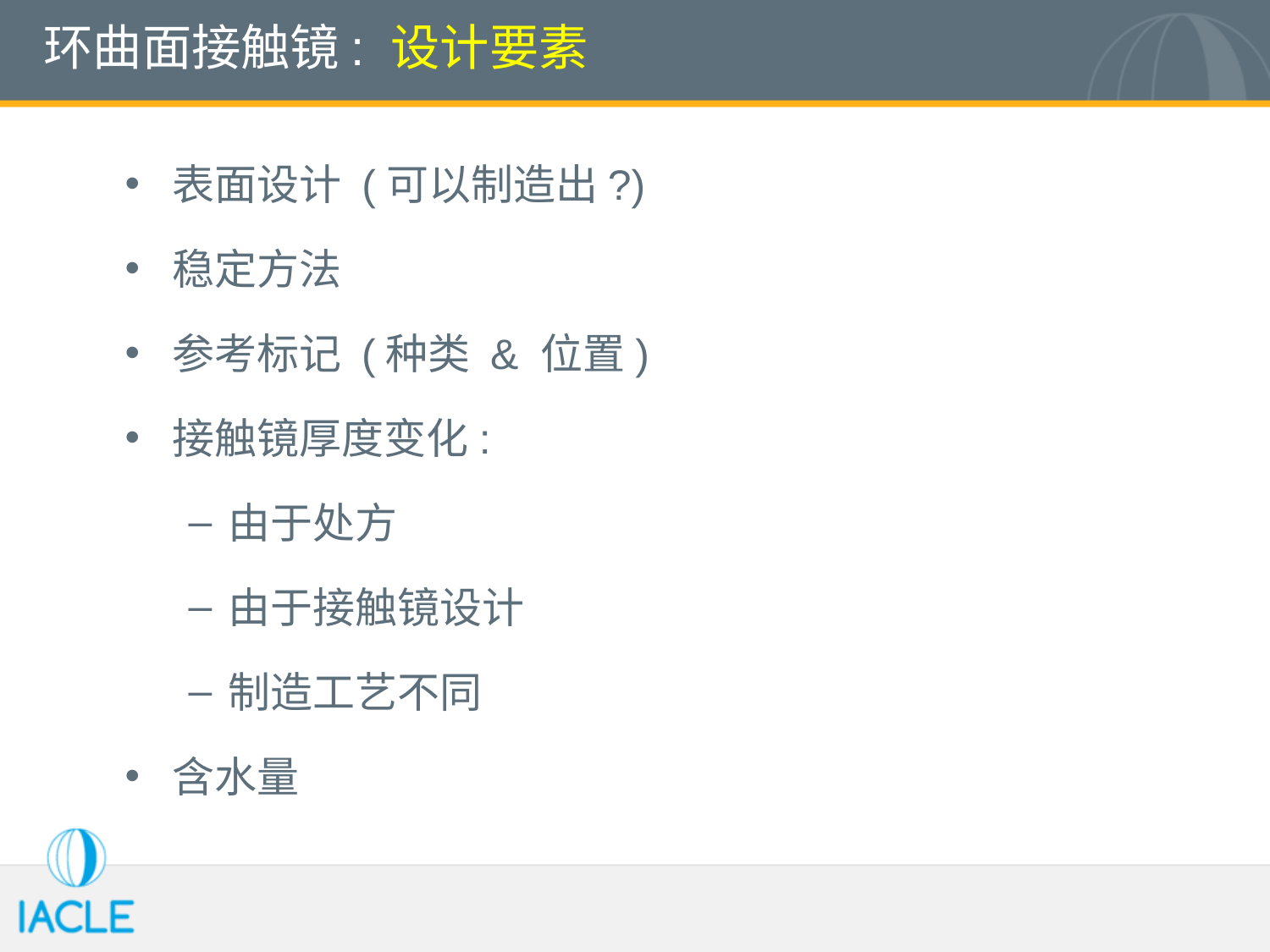

# 环曲面接触镜: 设计要素
表面设计 (可以制造出?)
稳定方法
参考标记 (种类 & 位置)
接触镜厚度变化:
由于处方
由于接触镜设计
制造工艺不同
含水量